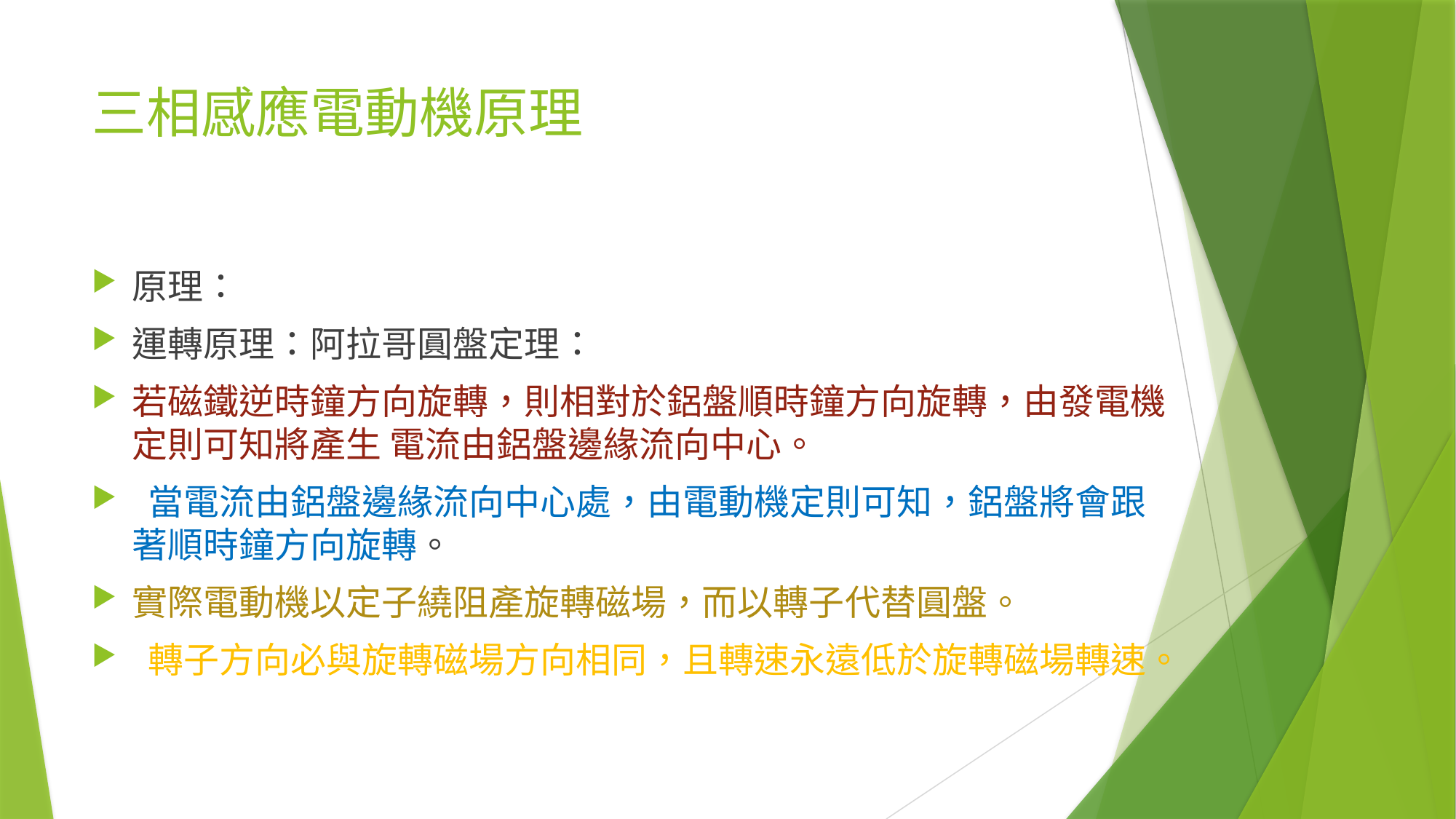

# 三相感應電動機原理
原理：
運轉原理：阿拉哥圓盤定理：
若磁鐵逆時鐘方向旋轉，則相對於鋁盤順時鐘方向旋轉，由發電機定則可知將產生 電流由鋁盤邊緣流向中心。
 當電流由鋁盤邊緣流向中心處，由電動機定則可知，鋁盤將會跟著順時鐘方向旋轉。
實際電動機以定子繞阻產旋轉磁場，而以轉子代替圓盤。
 轉子方向必與旋轉磁場方向相同，且轉速永遠低於旋轉磁場轉速。